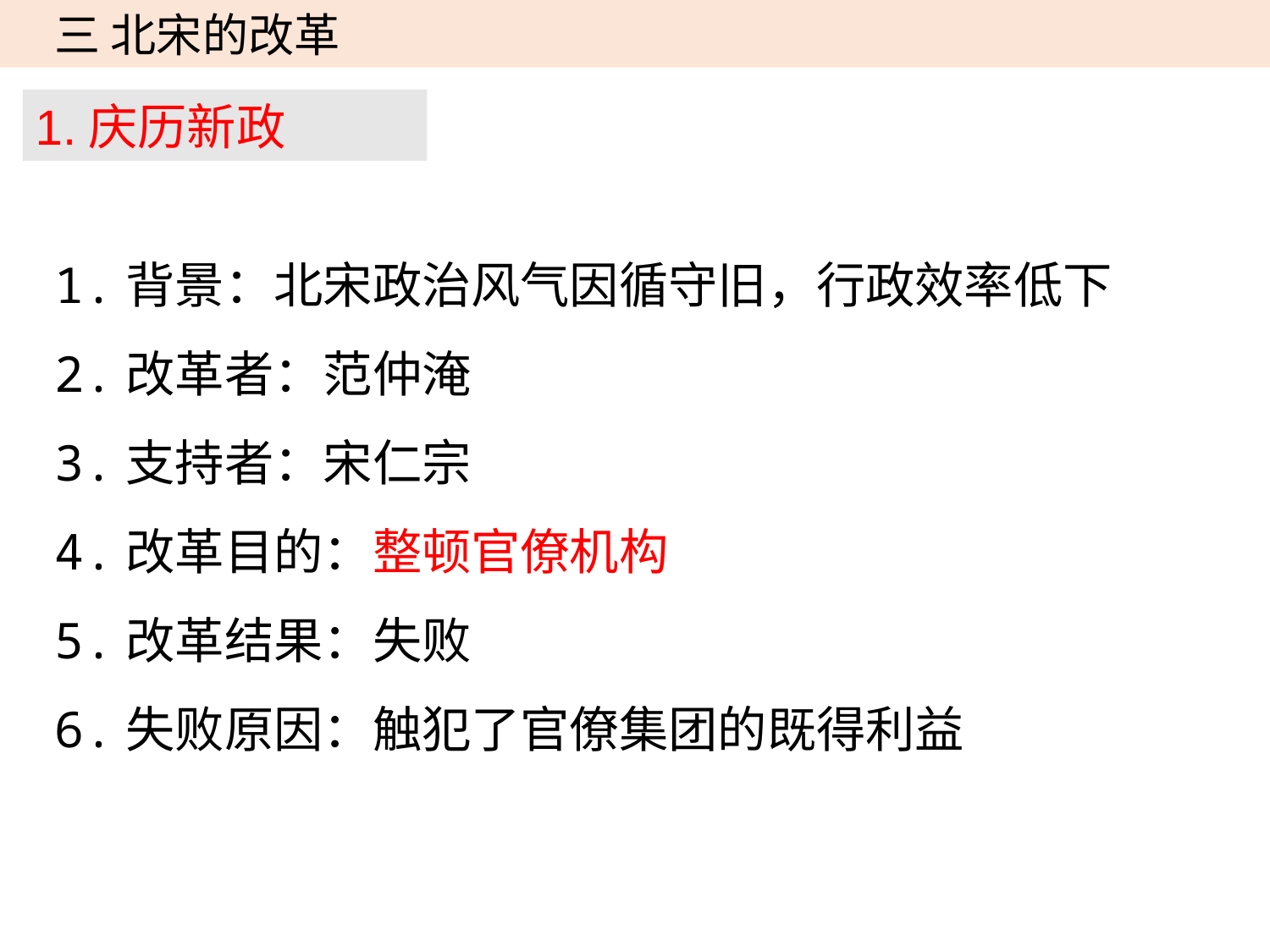

三 北宋的改革
1.庆历新政
1.背景：北宋政治风气因循守旧，行政效率低下
2.改革者：范仲淹
3.支持者：宋仁宗
4.改革目的：整顿官僚机构
5.改革结果：失败
6.失败原因：触犯了官僚集团的既得利益